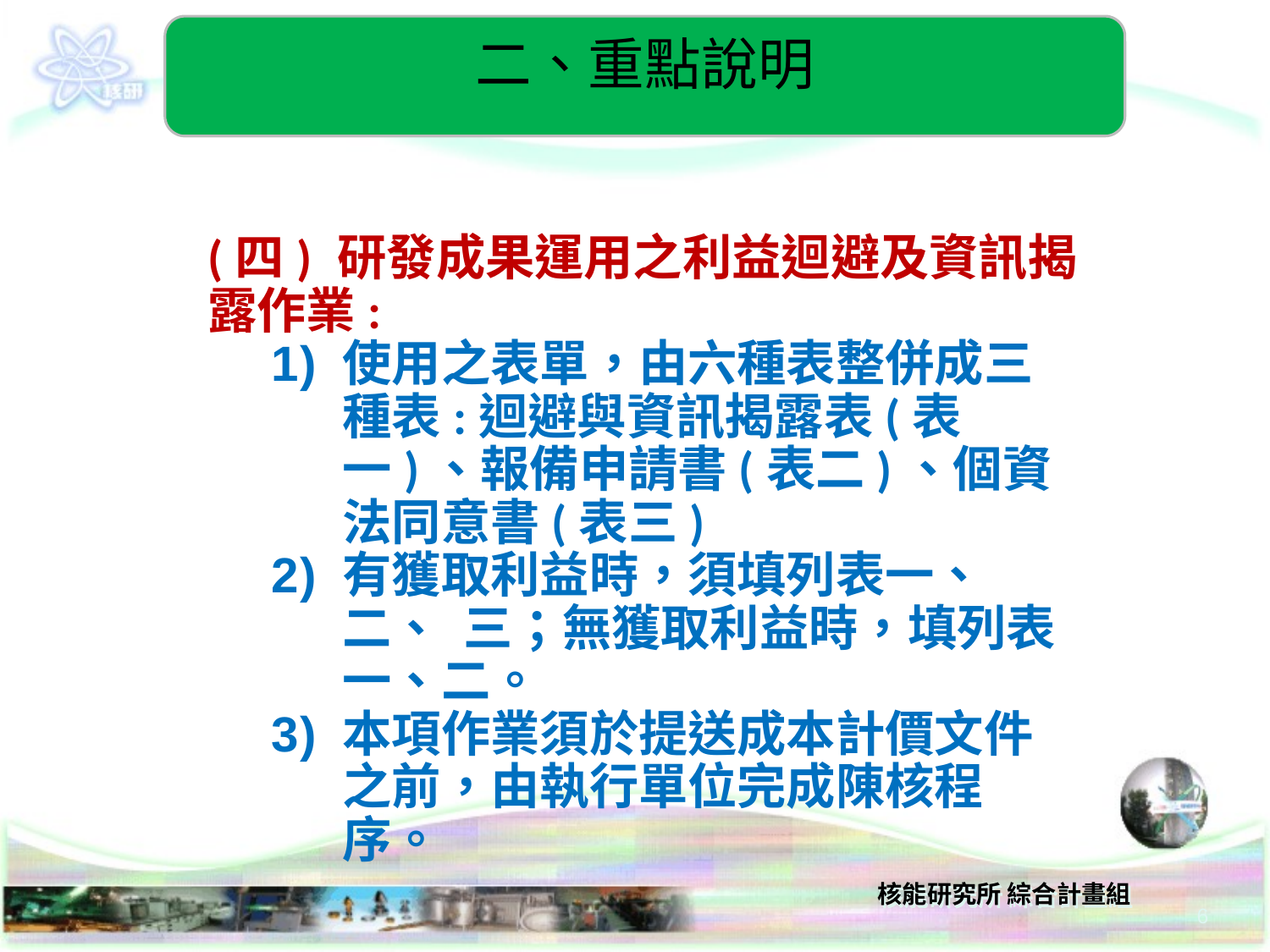

二、重點說明

(四) 研發成果運用之利益迴避及資訊揭露作業:
使用之表單，由六種表整併成三種表:迴避與資訊揭露表(表一)、報備申請書(表二)、個資法同意書(表三)
有獲取利益時，須填列表一、二、  三；無獲取利益時，填列表一、二。
本項作業須於提送成本計價文件之前，由執行單位完成陳核程序。

6